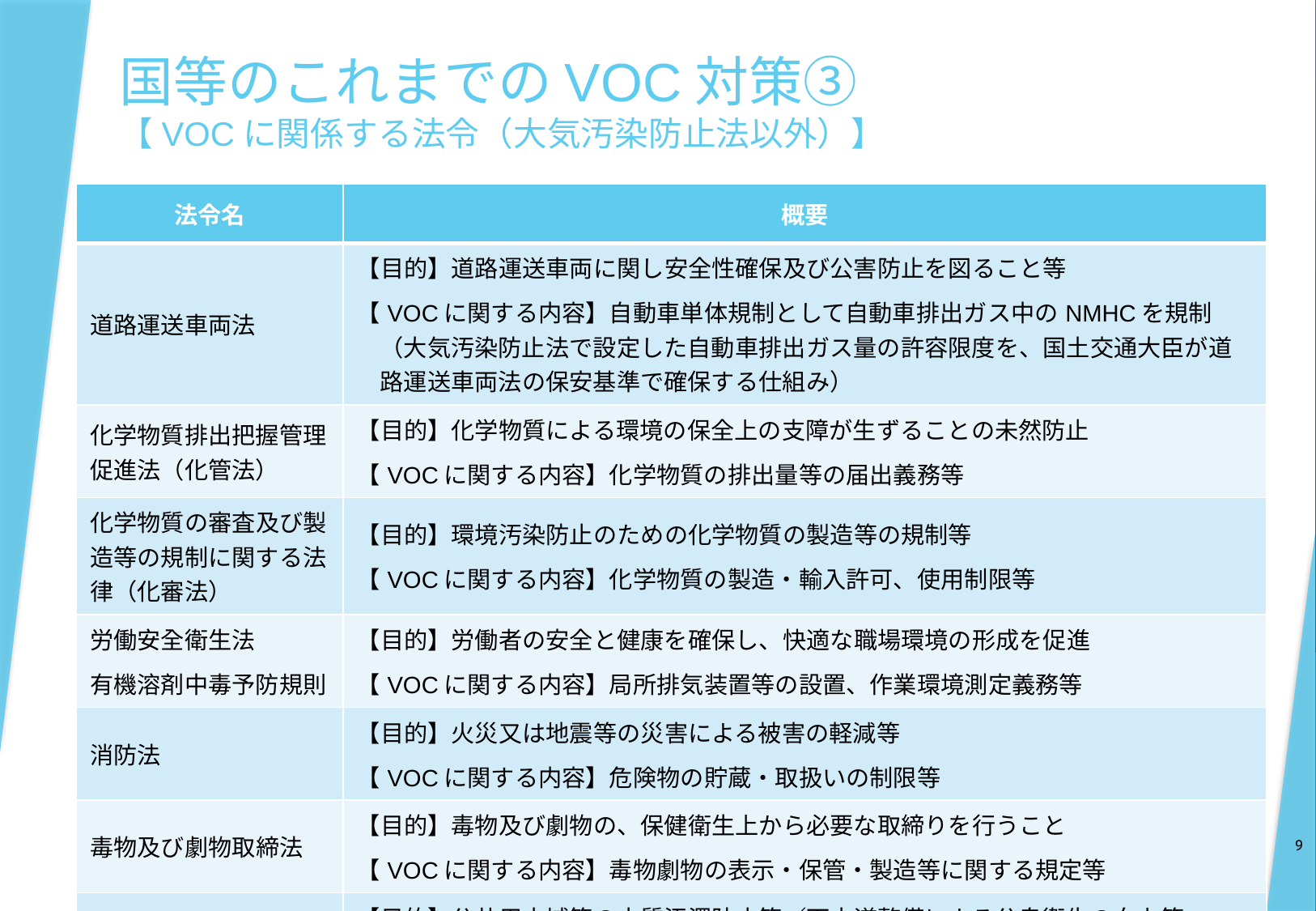

# 国等のこれまでのVOC対策③ 【VOCに関係する法令（大気汚染防止法以外）】
| 法令名 | 概要 |
| --- | --- |
| 道路運送車両法 | 【目的】道路運送車両に関し安全性確保及び公害防止を図ること等 【VOCに関する内容】自動車単体規制として自動車排出ガス中のNMHCを規制（大気汚染防止法で設定した自動車排出ガス量の許容限度を、国土交通大臣が道路運送車両法の保安基準で確保する仕組み） |
| 化学物質排出把握管理促進法（化管法） | 【目的】化学物質による環境の保全上の支障が生ずることの未然防止 【VOCに関する内容】化学物質の排出量等の届出義務等 |
| 化学物質の審査及び製造等の規制に関する法律（化審法） | 【目的】環境汚染防止のための化学物質の製造等の規制等 【VOCに関する内容】化学物質の製造・輸入許可、使用制限等 |
| 労働安全衛生法 有機溶剤中毒予防規則 | 【目的】労働者の安全と健康を確保し、快適な職場環境の形成を促進 【VOCに関する内容】局所排気装置等の設置、作業環境測定義務等 |
| 消防法 | 【目的】火災又は地震等の災害による被害の軽減等 【VOCに関する内容】危険物の貯蔵・取扱いの制限等 |
| 毒物及び劇物取締法 | 【目的】毒物及び劇物の、保健衛生上から必要な取締りを行うこと 【VOCに関する内容】毒物劇物の表示・保管・製造等に関する規定等 |
| 水質汚濁防止法／下水道法 | 【目的】公共用水域等の水質汚濁防止等／下水道整備による公衆衛生の向上等 【VOCに関する内容】有害物質の排水規制等 |

9